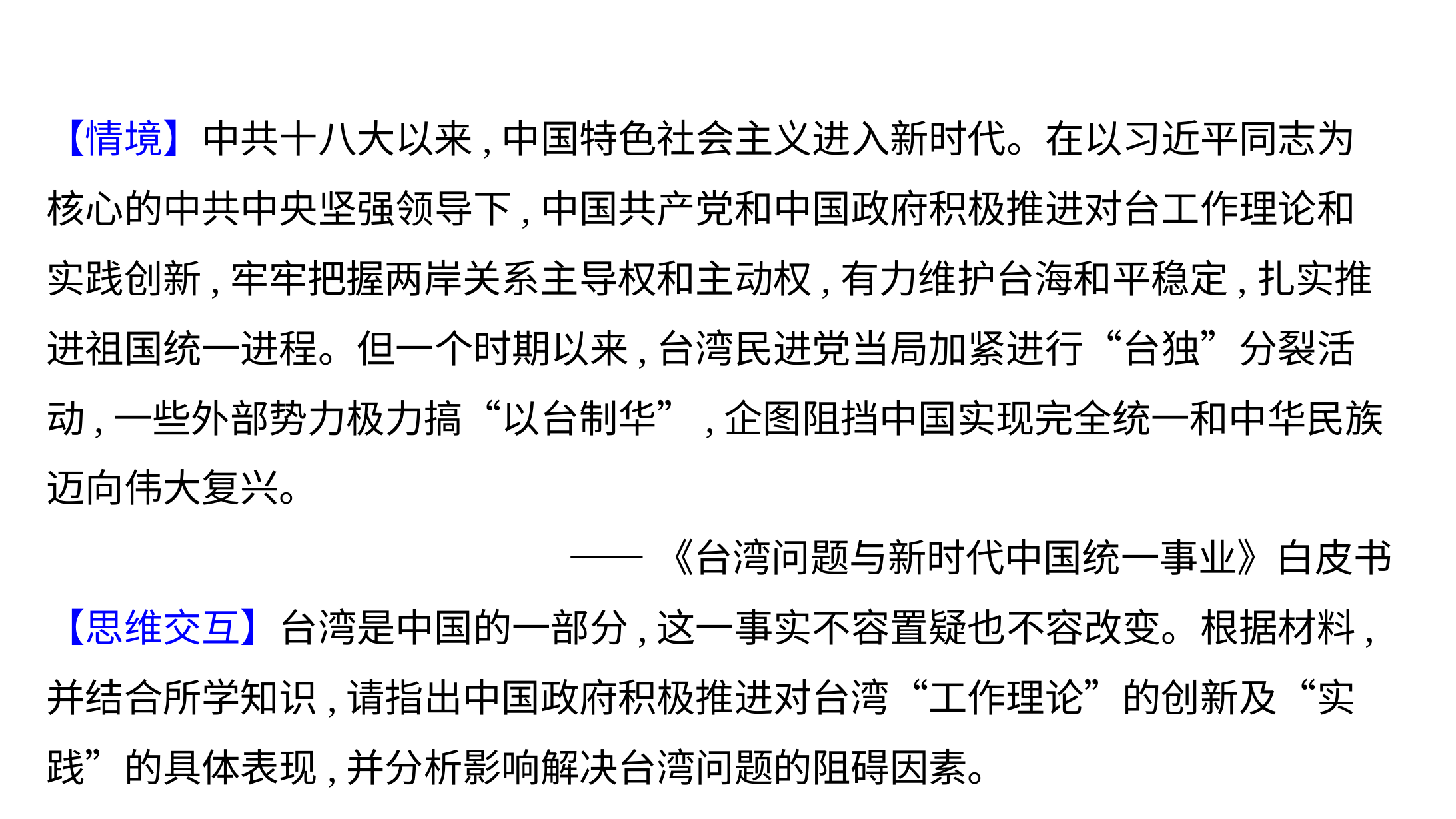

【情境】中共十八大以来,中国特色社会主义进入新时代。在以习近平同志为核心的中共中央坚强领导下,中国共产党和中国政府积极推进对台工作理论和实践创新,牢牢把握两岸关系主导权和主动权,有力维护台海和平稳定,扎实推进祖国统一进程。但一个时期以来,台湾民进党当局加紧进行“台独”分裂活动,一些外部势力极力搞“以台制华”,企图阻挡中国实现完全统一和中华民族迈向伟大复兴。
——《台湾问题与新时代中国统一事业》白皮书
【思维交互】台湾是中国的一部分,这一事实不容置疑也不容改变。根据材料,并结合所学知识,请指出中国政府积极推进对台湾“工作理论”的创新及“实践”的具体表现,并分析影响解决台湾问题的阻碍因素。